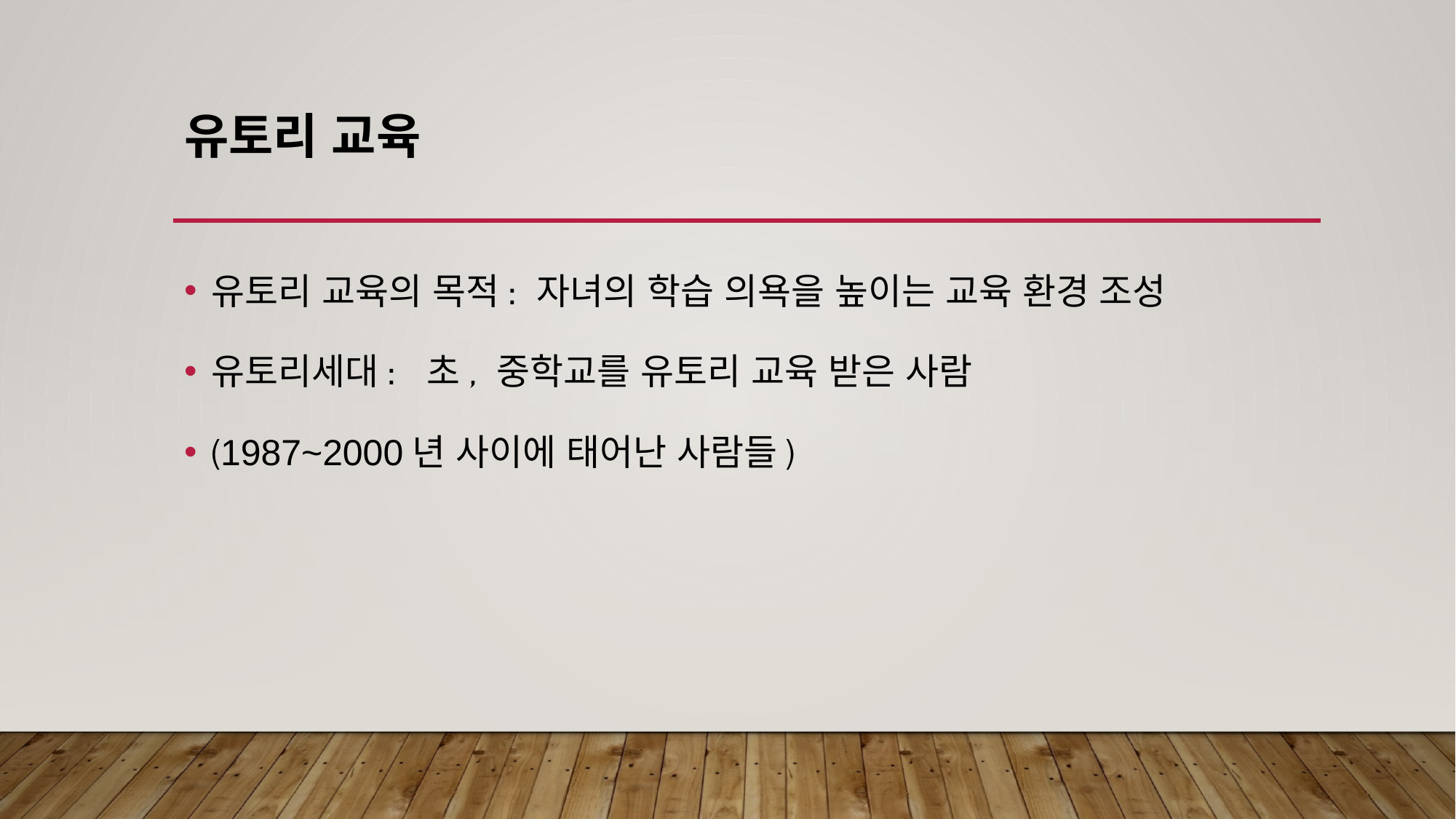

# 유토리 교육
유토리 교육의 목적: 자녀의 학습 의욕을 높이는 교육 환경 조성
유토리세대:  초, 중학교를 유토리 교육 받은 사람
(1987~2000년 사이에 태어난 사람들)